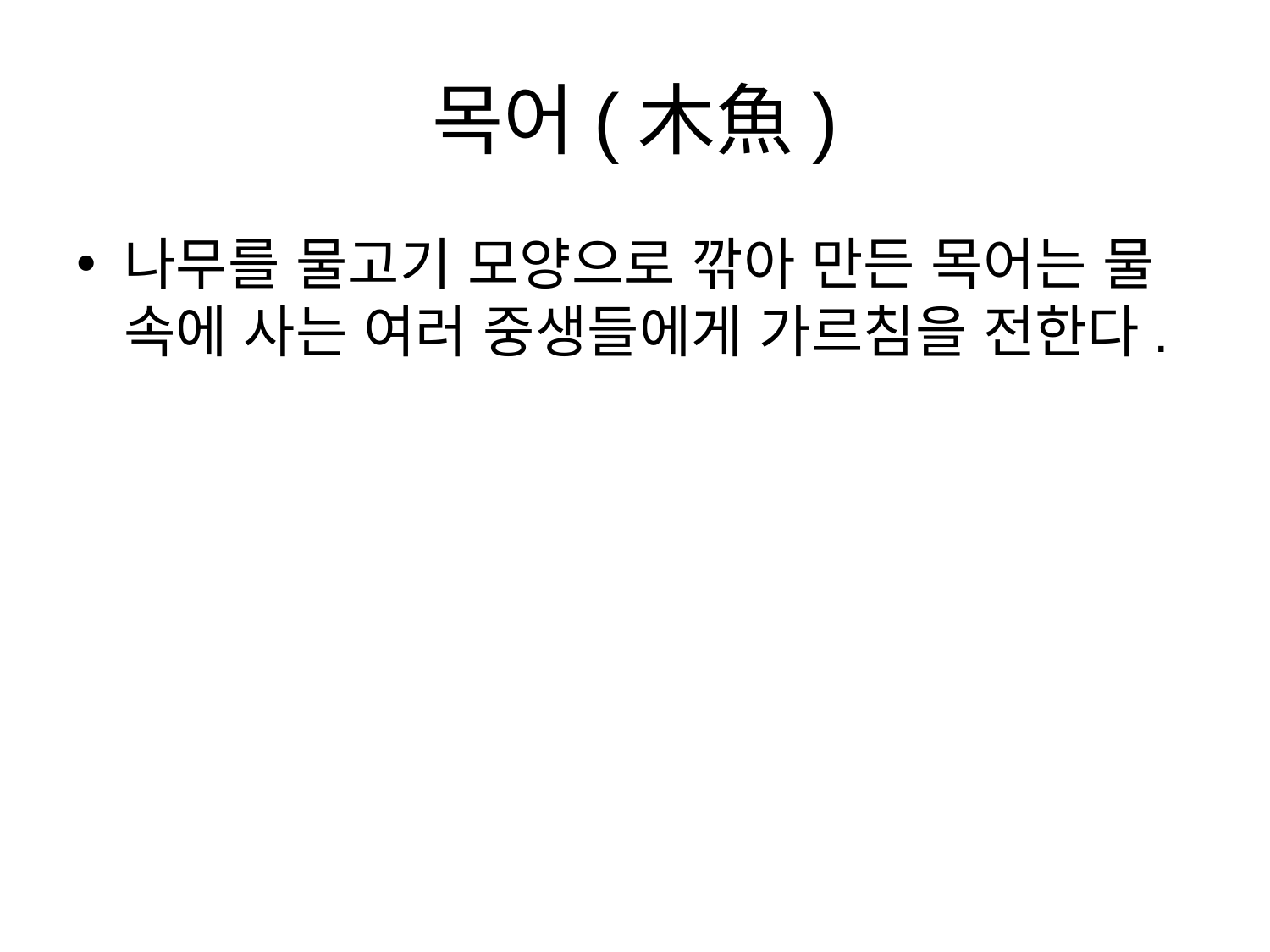

# 목어(木魚)
나무를 물고기 모양으로 깎아 만든 목어는 물 속에 사는 여러 중생들에게 가르침을 전한다.